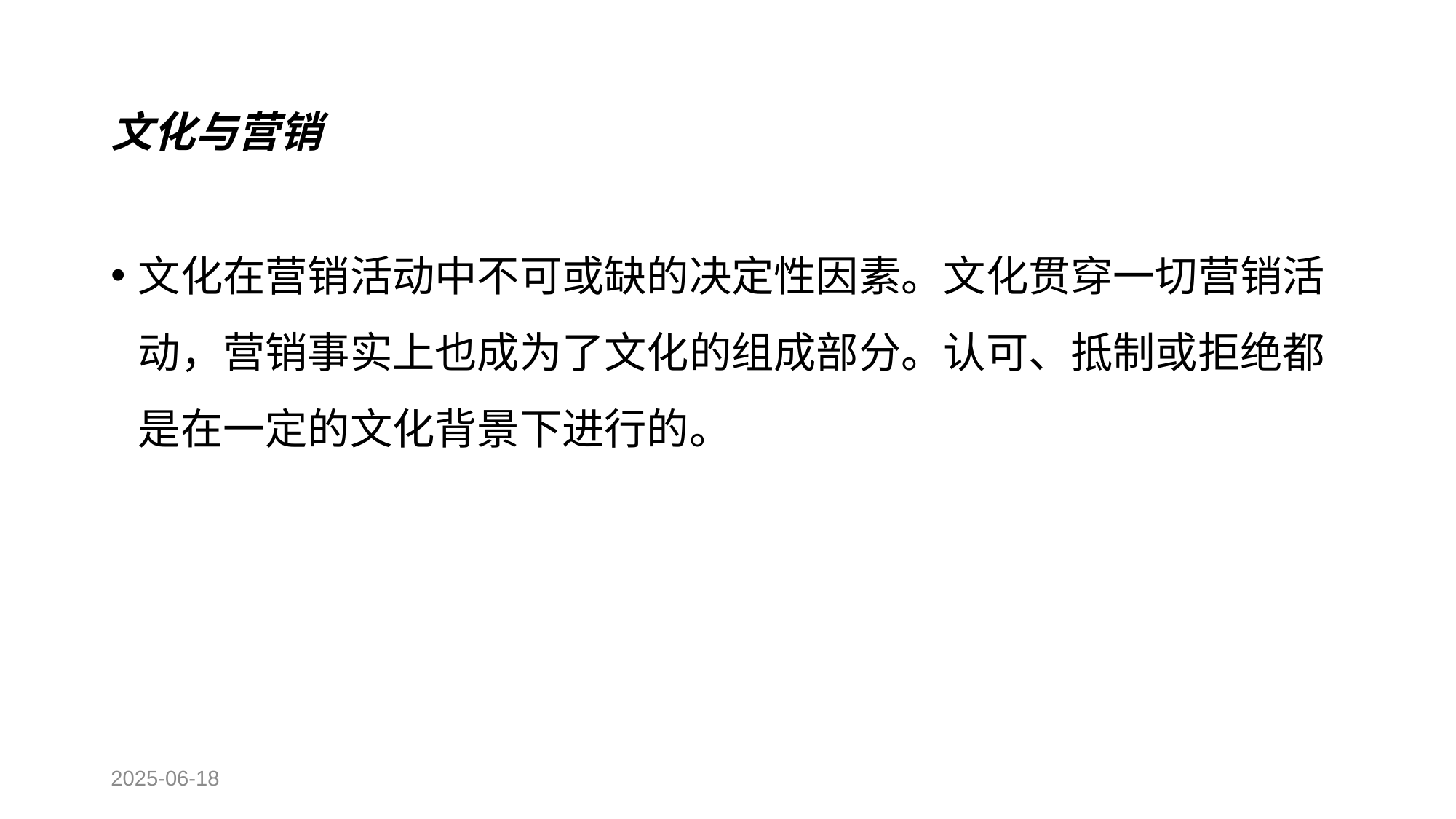

# 文化与营销
文化在营销活动中不可或缺的决定性因素。文化贯穿一切营销活动，营销事实上也成为了文化的组成部分。认可、抵制或拒绝都是在一定的文化背景下进行的。
2025-06-18